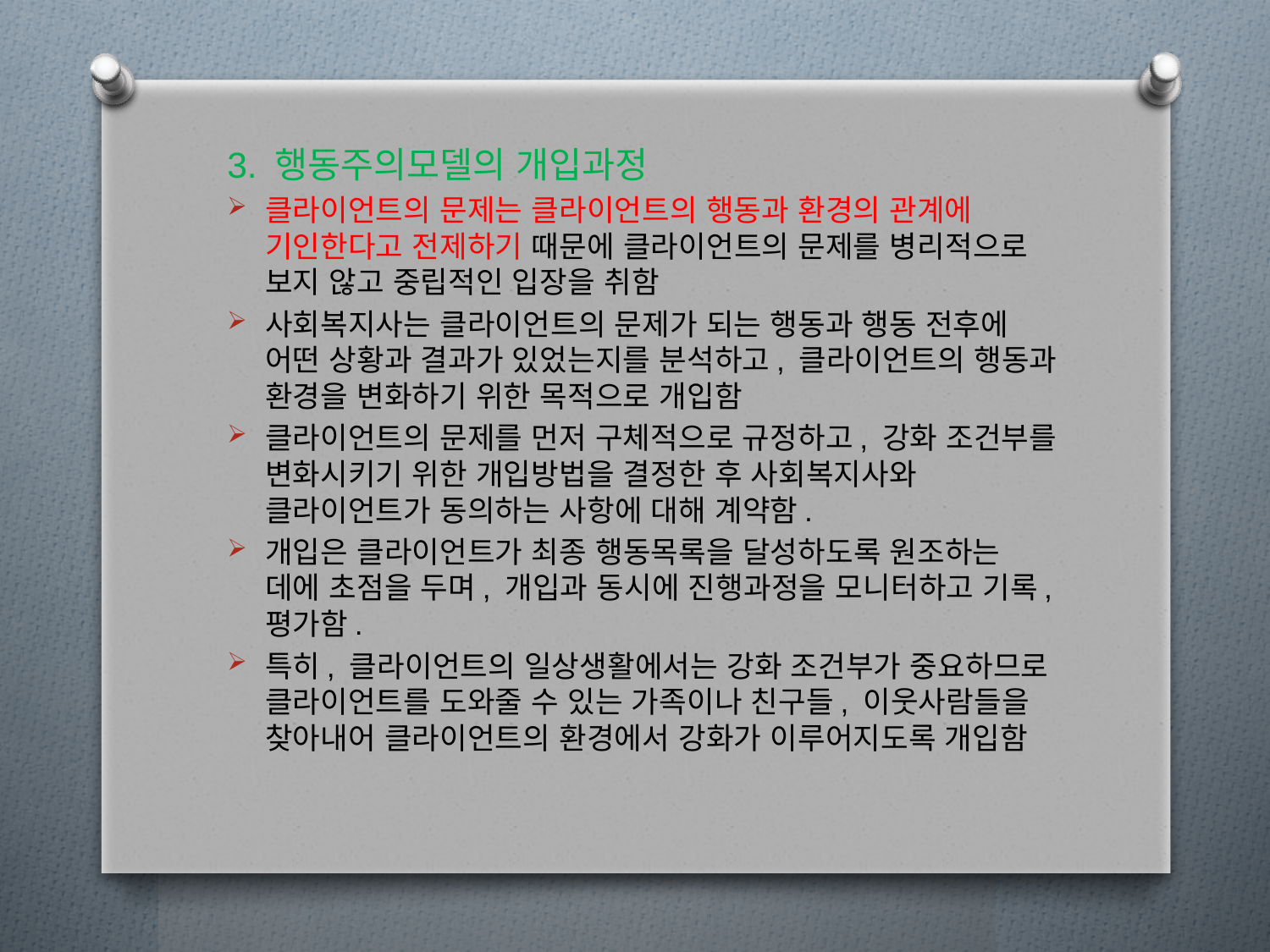

3. 행동주의모델의 개입과정
클라이언트의 문제는 클라이언트의 행동과 환경의 관계에 기인한다고 전제하기 때문에 클라이언트의 문제를 병리적으로 보지 않고 중립적인 입장을 취함
사회복지사는 클라이언트의 문제가 되는 행동과 행동 전후에 어떤 상황과 결과가 있었는지를 분석하고, 클라이언트의 행동과 환경을 변화하기 위한 목적으로 개입함
클라이언트의 문제를 먼저 구체적으로 규정하고, 강화 조건부를 변화시키기 위한 개입방법을 결정한 후 사회복지사와 클라이언트가 동의하는 사항에 대해 계약함.
개입은 클라이언트가 최종 행동목록을 달성하도록 원조하는 데에 초점을 두며, 개입과 동시에 진행과정을 모니터하고 기록, 평가함.
특히, 클라이언트의 일상생활에서는 강화 조건부가 중요하므로 클라이언트를 도와줄 수 있는 가족이나 친구들, 이웃사람들을 찾아내어 클라이언트의 환경에서 강화가 이루어지도록 개입함